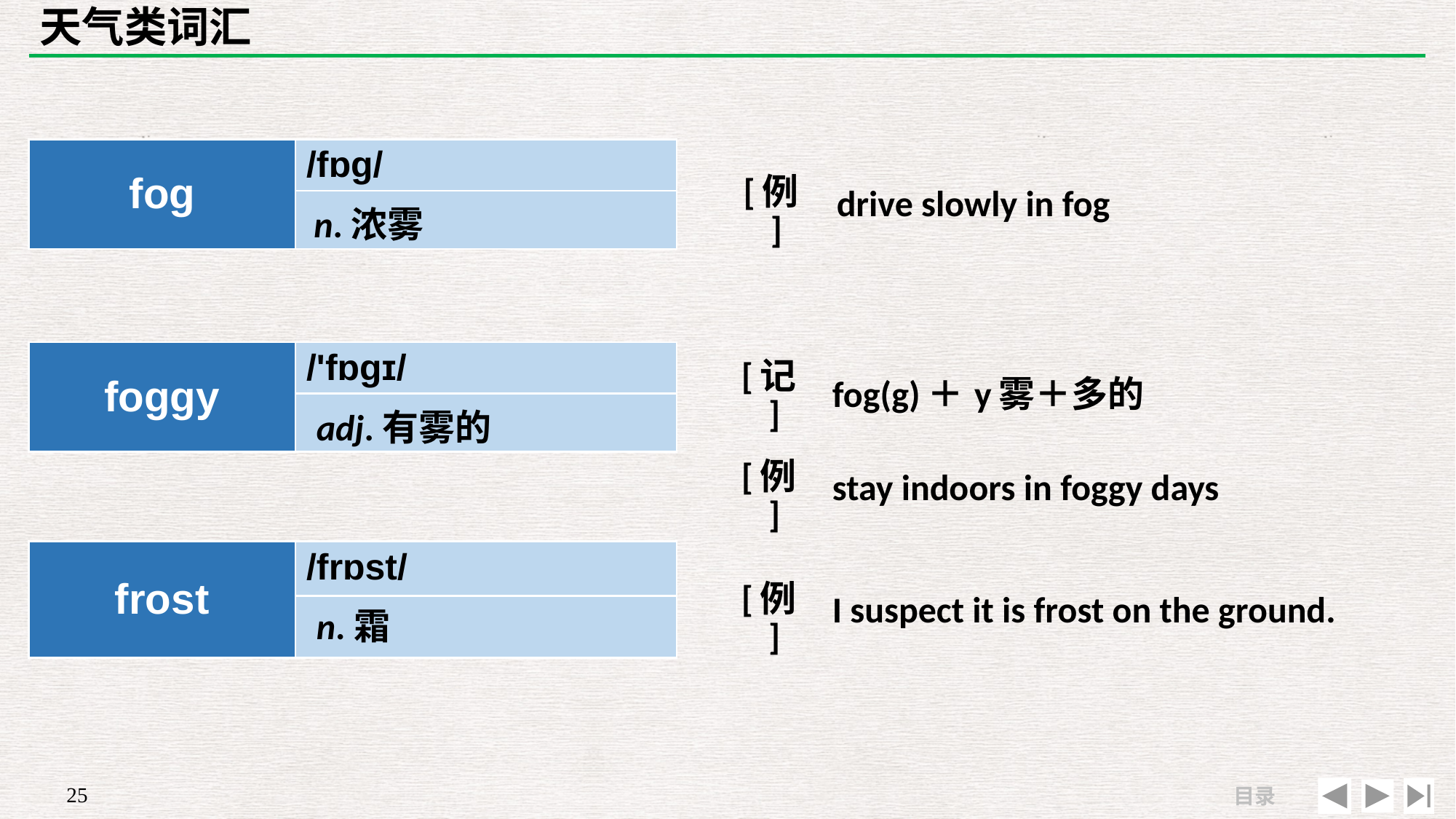

# 天气类词汇

|  |  |
| --- | --- |
| [例] | drive slowly in fog |
| fog | /fɒɡ/ |
| --- | --- |
|  |  |
n.浓雾
| [记] | fog(g)＋y雾＋多的 |
| --- | --- |
| [例] | stay indoors in foggy days |
| foggy | /'fɒɡɪ/ |
| --- | --- |
|  |  |
adj.有雾的
|  |  |
| --- | --- |
| [例] | I suspect it is frost on the ground. |
| frost | /frɒst/ |
| --- | --- |
|  |  |
n.霜